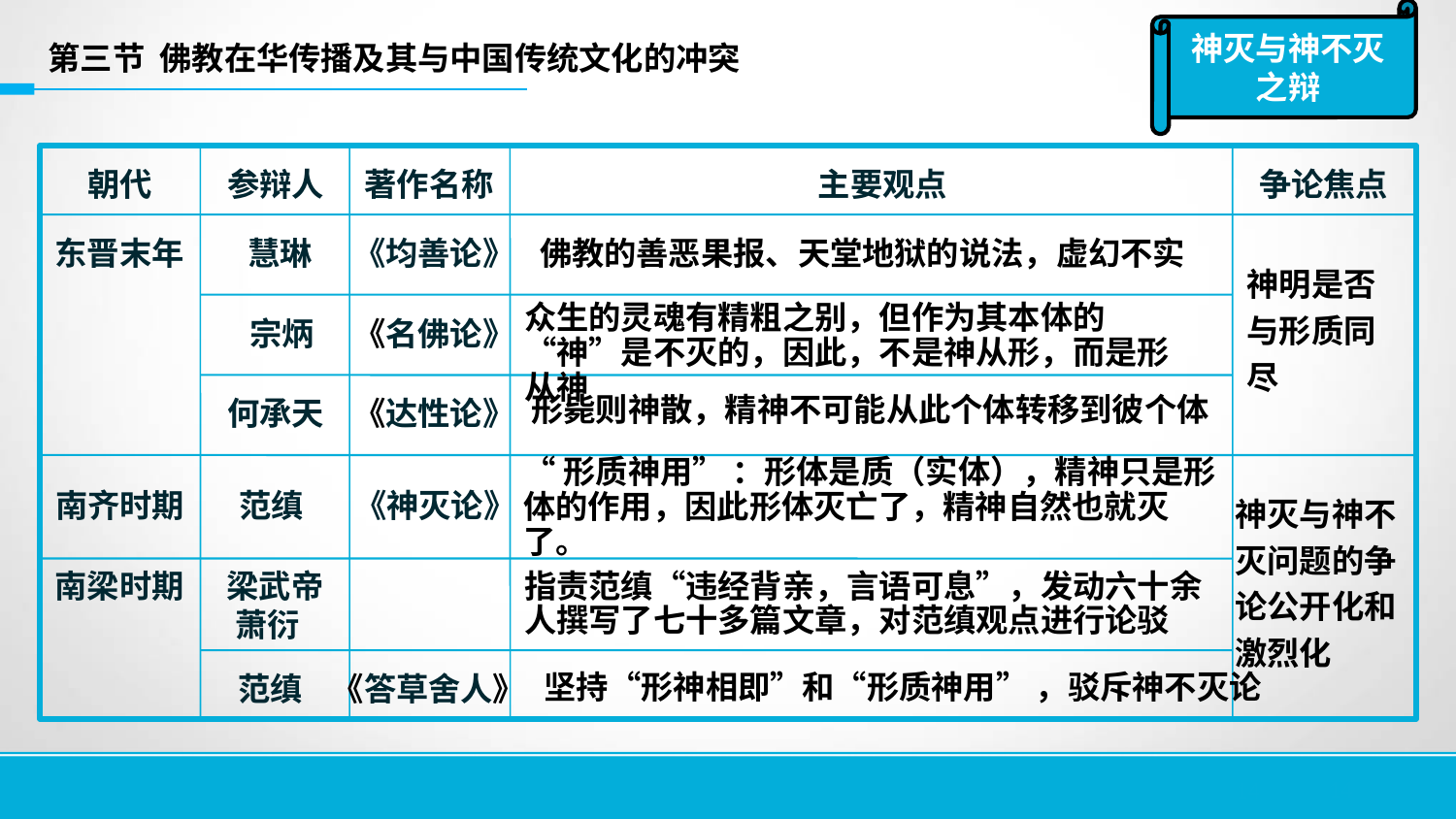

神灭与神不灭之辩
第三节  佛教在华传播及其与中国传统文化的冲突

朝代
参辩人
著作名称
主要观点
争论焦点

东晋末年
慧琳
《均善论》
佛教的善恶果报、天堂地狱的说法，虚幻不实

神明是否与形质同尽

众生的灵魂有精粗之别，但作为其本体的“神”是不灭的，因此，不是神从形，而是形从神
宗炳
《名佛论》

何承天
《达性论》
形毙则神散，精神不可能从此个体转移到彼个体

“形质神用” ：形体是质（实体），精神只是形体的作用，因此形体灭亡了，精神自然也就灭了。
南齐时期
范缜
《神灭论》
神灭与神不灭问题的争论公开化和激烈化

南梁时期
梁武帝
萧衍
指责范缜“违经背亲，言语可息”，发动六十余人撰写了七十多篇文章，对范缜观点进行论驳

范缜
《答草舍人》
坚持“形神相即”和“形质神用” ，驳斥神不灭论
14
14